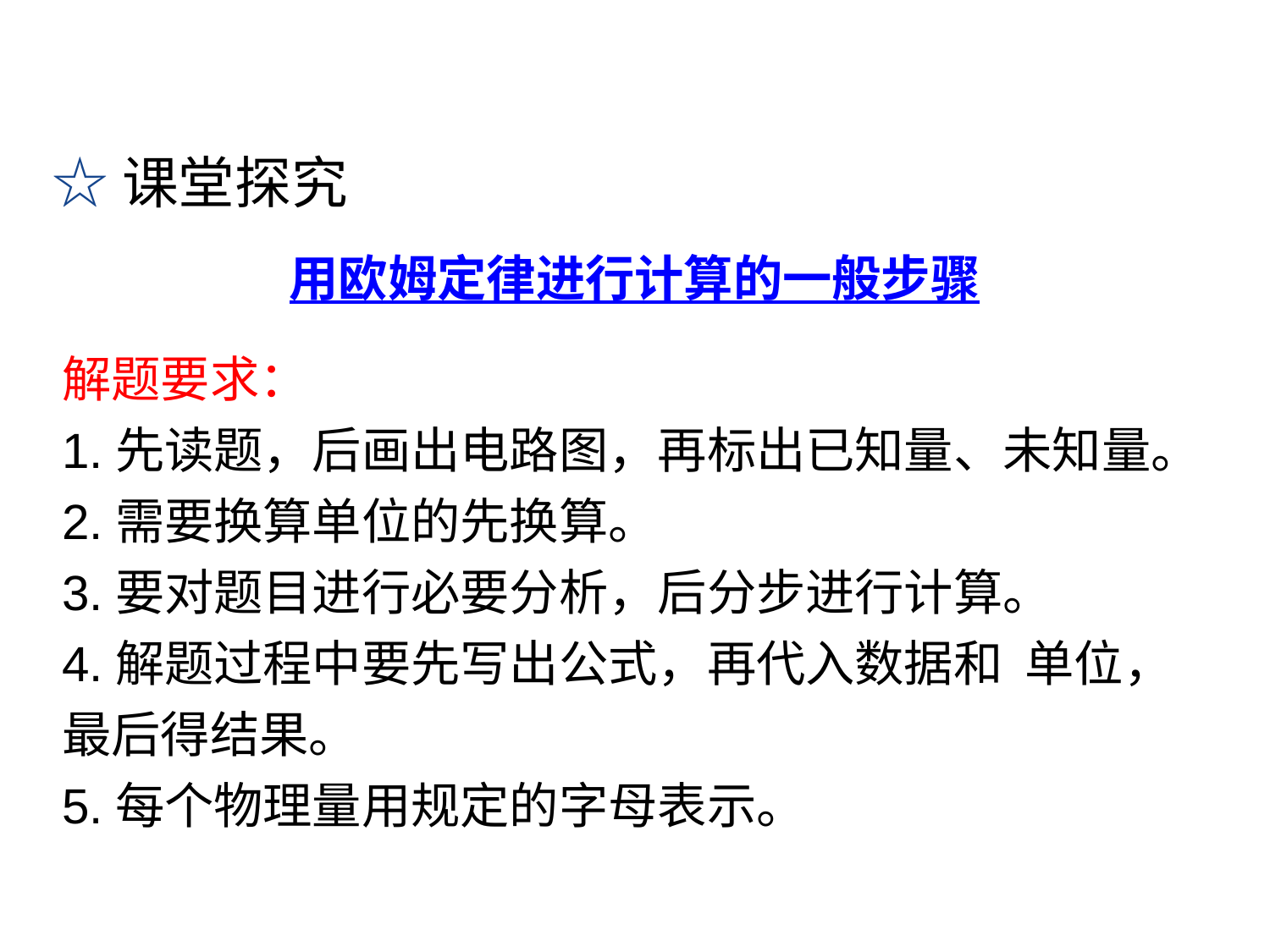

☆课堂探究
用欧姆定律进行计算的一般步骤
解题要求：
1.先读题，后画出电路图，再标出已知量、未知量。
2.需要换算单位的先换算。
3.要对题目进行必要分析，后分步进行计算。
4.解题过程中要先写出公式，再代入数据和  单位，最后得结果。
5.每个物理量用规定的字母表示。